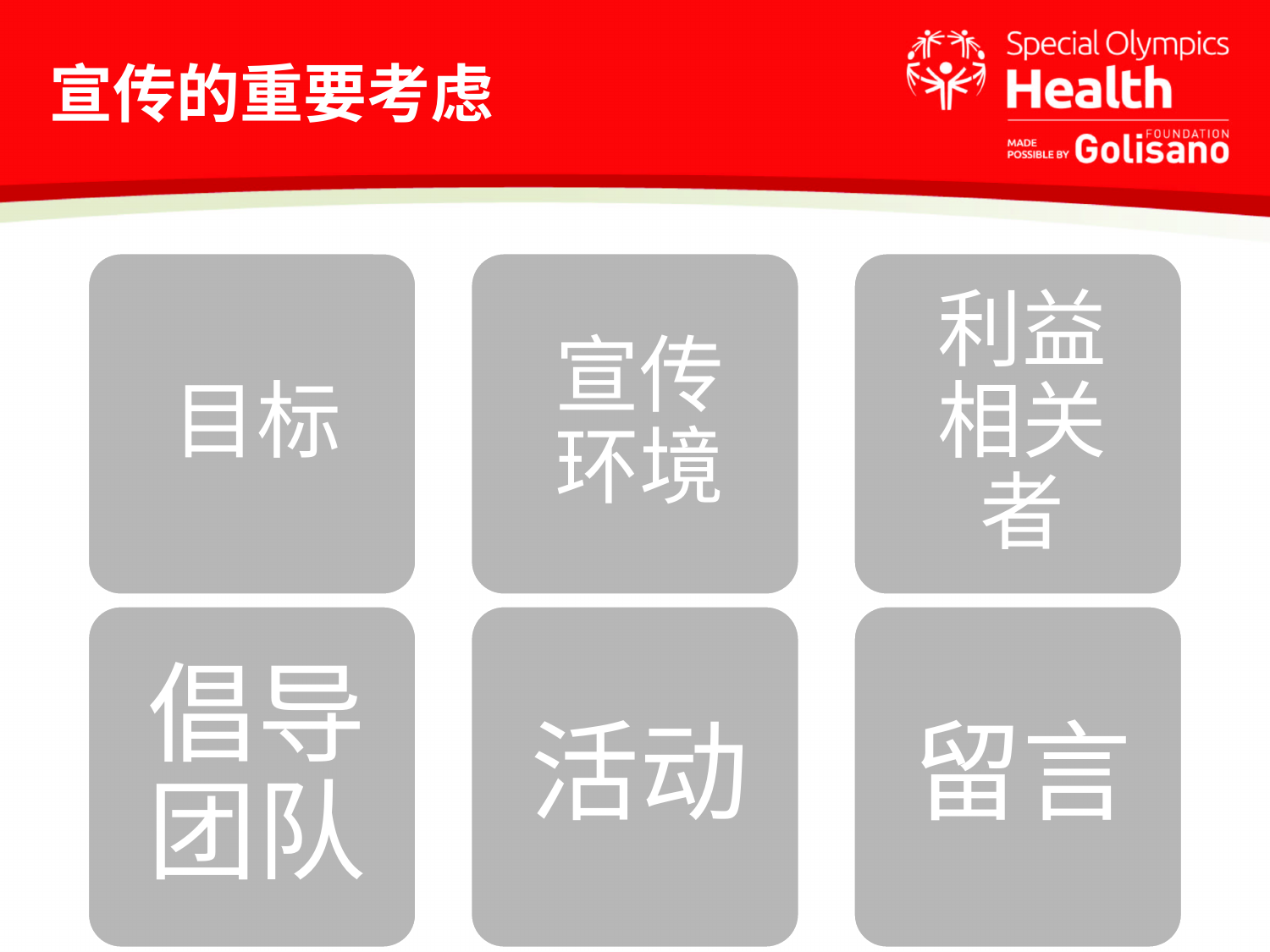

# 宣传的重要考虑
目标
宣传环境
利益相关者
倡导团队
活动
留言